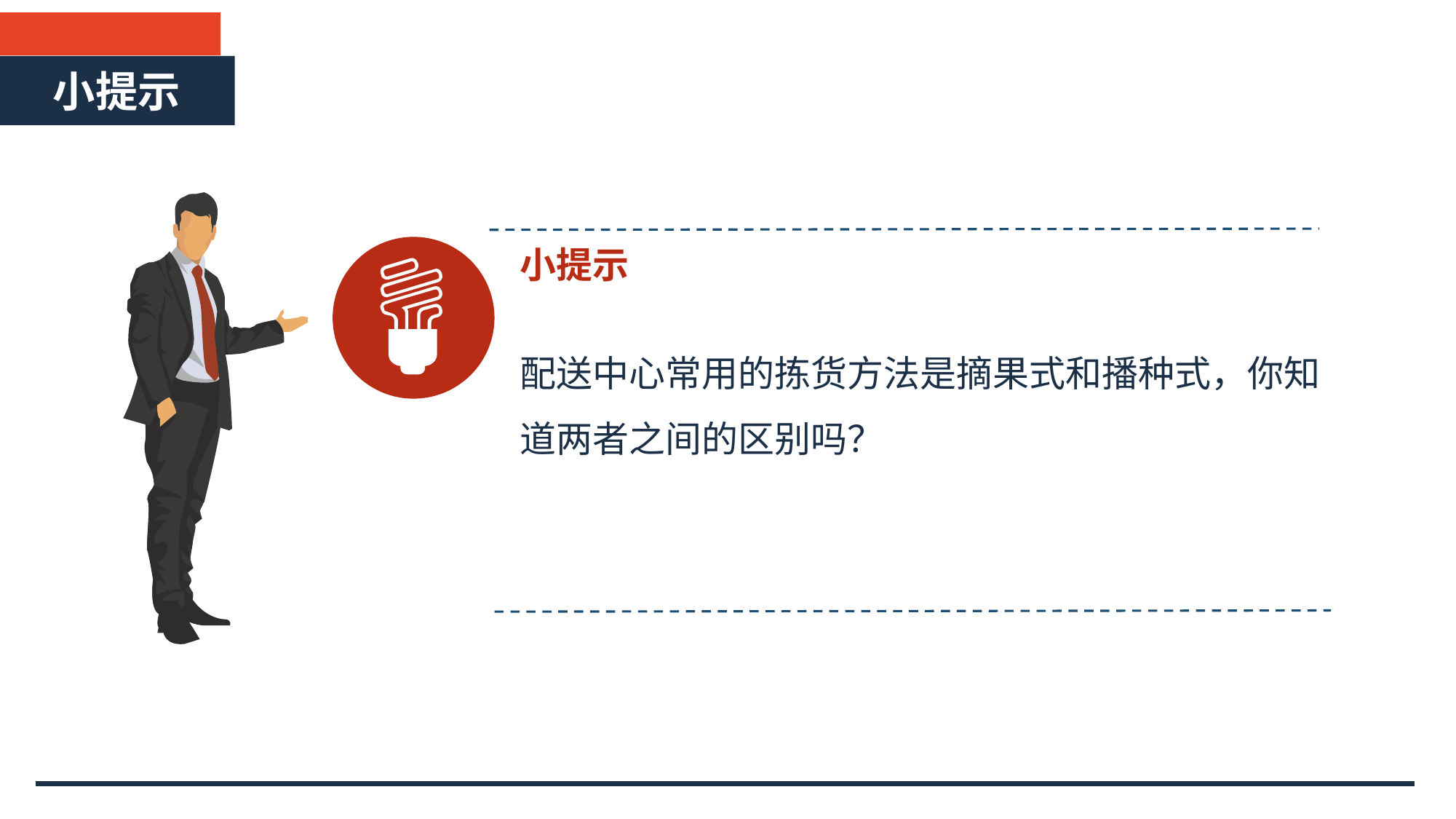

小提示

小提示
配送中心常用的拣货方法是摘果式和播种式，你知道两者之间的区别吗？